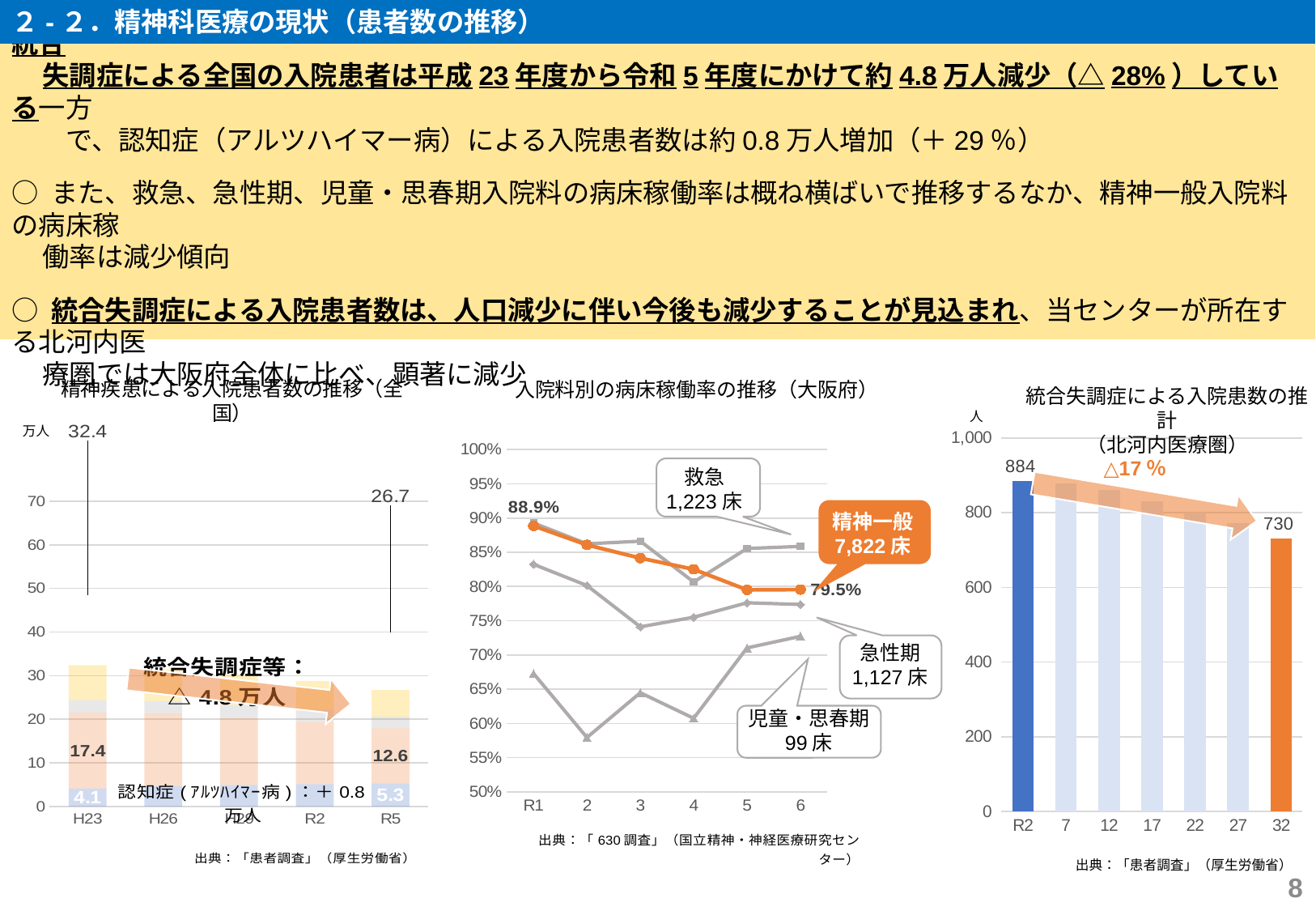

２-２．精神科医療の現状（患者数の推移）
○ 精神疾患よる入院患者数は、薬物療法等の医療の向上、地域支援体制の整備などにより全国的に減少し、統合
    失調症による全国の入院患者は平成23年度から令和5年度にかけて約4.8万人減少（△28%）している一方
　　で、認知症（アルツハイマー病）による入院患者数は約0.8万人増加（＋29％）

○ また、救急、急性期、児童・思春期入院料の病床稼働率は概ね横ばいで推移するなか、精神一般入院料の病床稼
    働率は減少傾向

○ 統合失調症による入院患者数は、人口減少に伴い今後も減少することが見込まれ、当センターが所在する北河内医
    療圏では大阪府全体に比べ、顕著に減少
精神疾患による入院患者数の推移（全国）
入院料別の病床稼働率の推移（大阪府）
統合失調症による入院患数の推計
（北河内医療圏）
人
万人

### Chart

| Category | 北河内 |
|---|---|
| R2 | 884.05075 |
| 7 | 877.31909 |
| 12 | 861.15007 |
| 17 | 829.9994199999999 |
| 22 | 800.99554 |
| 27 | 771.0745499999999 |
| 32 | 730.49185 |

### Chart

| Category | 認知症（ｱﾙﾂﾊｲﾏｰ病） | 統合失調症等 | 気分［感情］障害 | その他 | 合計 |
|---|---|---|---|---|---|
| H23 | 4.1 | 17.4 | 2.9 | 8.0 | 32.4 |
| H26 | 4.7 | 16.6 | 2.9 | 7.2 | 31.4 |
| H29 | 4.9 | 15.4 | 3.0 | 7.000000000000001 | 30.3 |
| R2 | 5.1 | 14.3 | 2.8 | 6.6000000000000005 | 28.8 |
| R5 | 5.3 | 12.6 | 2.7 | 6.1000000000000005 | 26.7 |

### Chart

| Category | 精神科救急 | 急性期治療病棟 | 児童・思春期 | 精神一般 |
|---|---|---|---|---|
| R1 | 0.8928067700987306 | 0.8324074074074074 | 0.6728971962616822 | 0.8885427952329361 |
| 2 | 0.8623435722411832 | 0.8013876843018214 | 0.5794392523364486 | 0.8607998112539813 |
| 3 | 0.8661670235546038 | 0.7410256410256411 | 0.6448598130841121 | 0.8414533443435177 |
| 4 | 0.8065810593900482 | 0.7551462621885157 | 0.6074766355140186 | 0.8251016134991994 |
| 5 | 0.8555992141453831 | 0.7761557177615572 | 0.7102803738317757 | 0.7951024487756122 |
| 6 | 0.8585445625511039 | 0.7737355811889973 | 0.7272727272727273 | 0.7954487343390437 |
△17％
救急
1,223床

精神一般
7,822床
急性期
1,127床

児童・思春期
99床

出典：「患者調査」（厚生労働省）
8